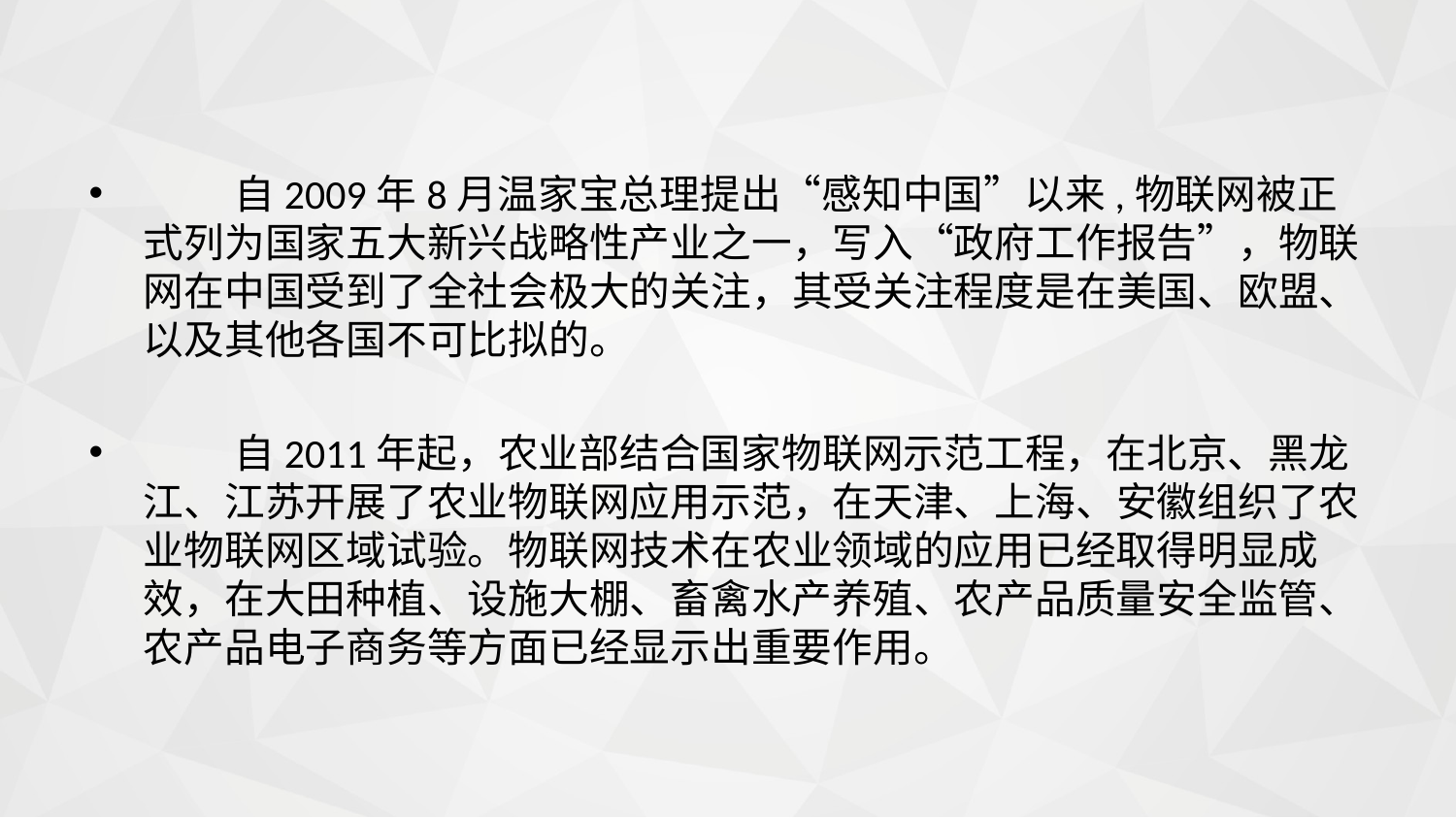

自2009年8月温家宝总理提出“感知中国”以来,物联网被正式列为国家五大新兴战略性产业之一，写入“政府工作报告”，物联网在中国受到了全社会极大的关注，其受关注程度是在美国、欧盟、以及其他各国不可比拟的。

         自2011年起，农业部结合国家物联网示范工程，在北京、黑龙江、江苏开展了农业物联网应用示范，在天津、上海、安徽组织了农业物联网区域试验。物联网技术在农业领域的应用已经取得明显成效，在大田种植、设施大棚、畜禽水产养殖、农产品质量安全监管、农产品电子商务等方面已经显示出重要作用。